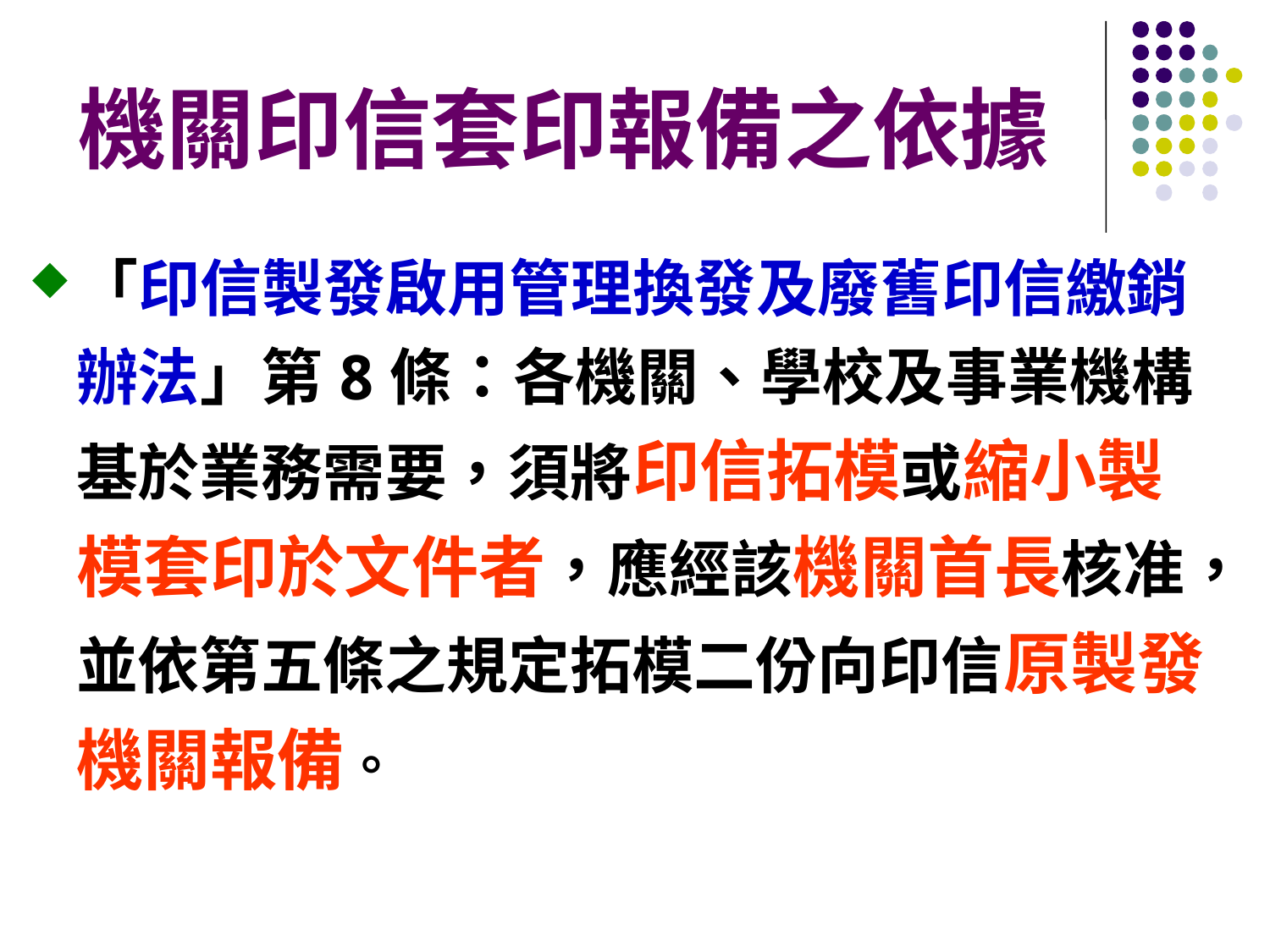

# 機關印信套印報備之依據
「印信製發啟用管理換發及廢舊印信繳銷辦法」第8條：各機關、學校及事業機構基於業務需要，須將印信拓模或縮小製模套印於文件者，應經該機關首長核准，並依第五條之規定拓模二份向印信原製發機關報備。